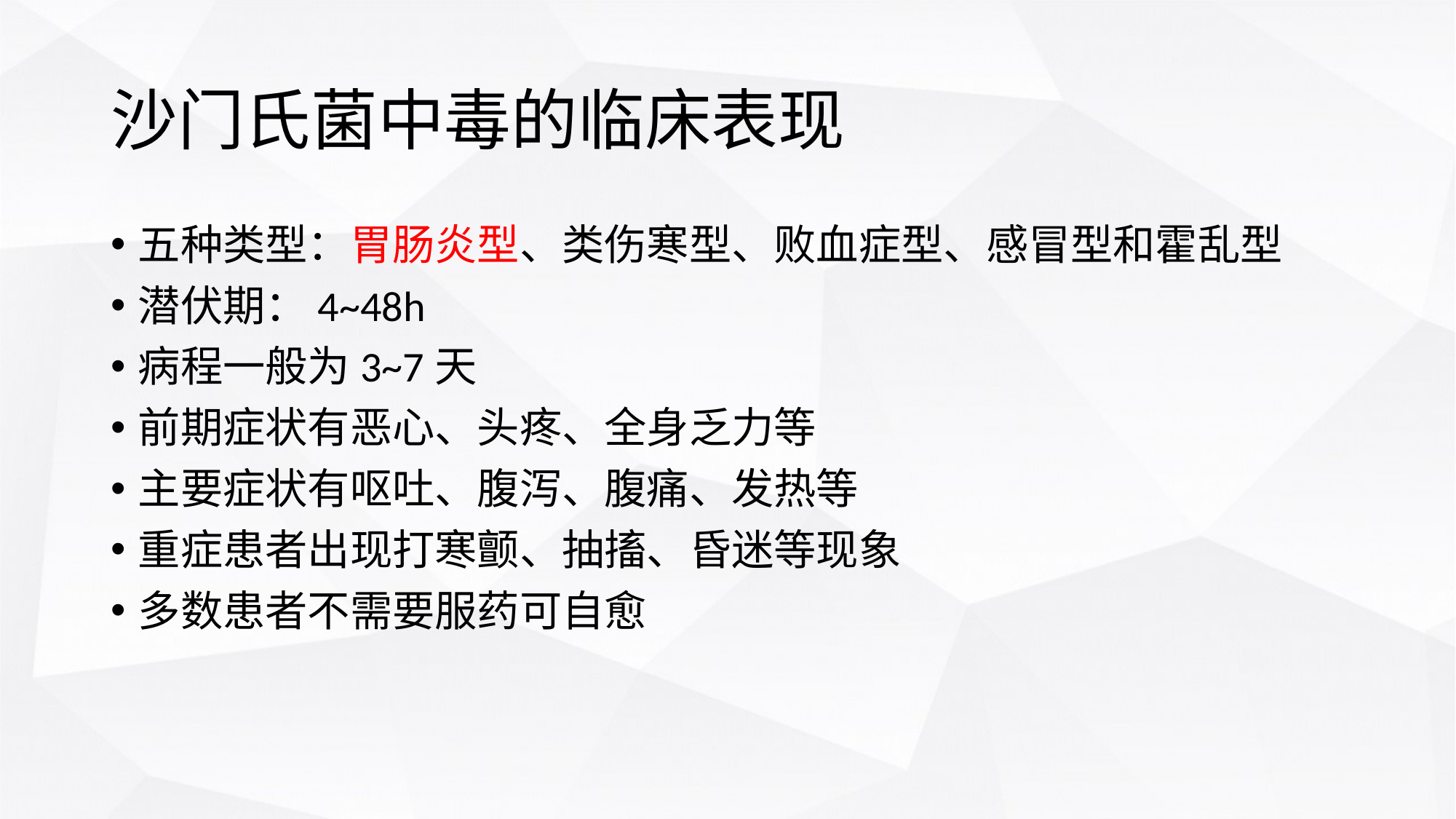

# 沙门氏菌中毒的临床表现
五种类型：胃肠炎型、类伤寒型、败血症型、感冒型和霍乱型
潜伏期：4~48h
病程一般为3~7天
前期症状有恶心、头疼、全身乏力等
主要症状有呕吐、腹泻、腹痛、发热等
重症患者出现打寒颤、抽搐、昏迷等现象
多数患者不需要服药可自愈